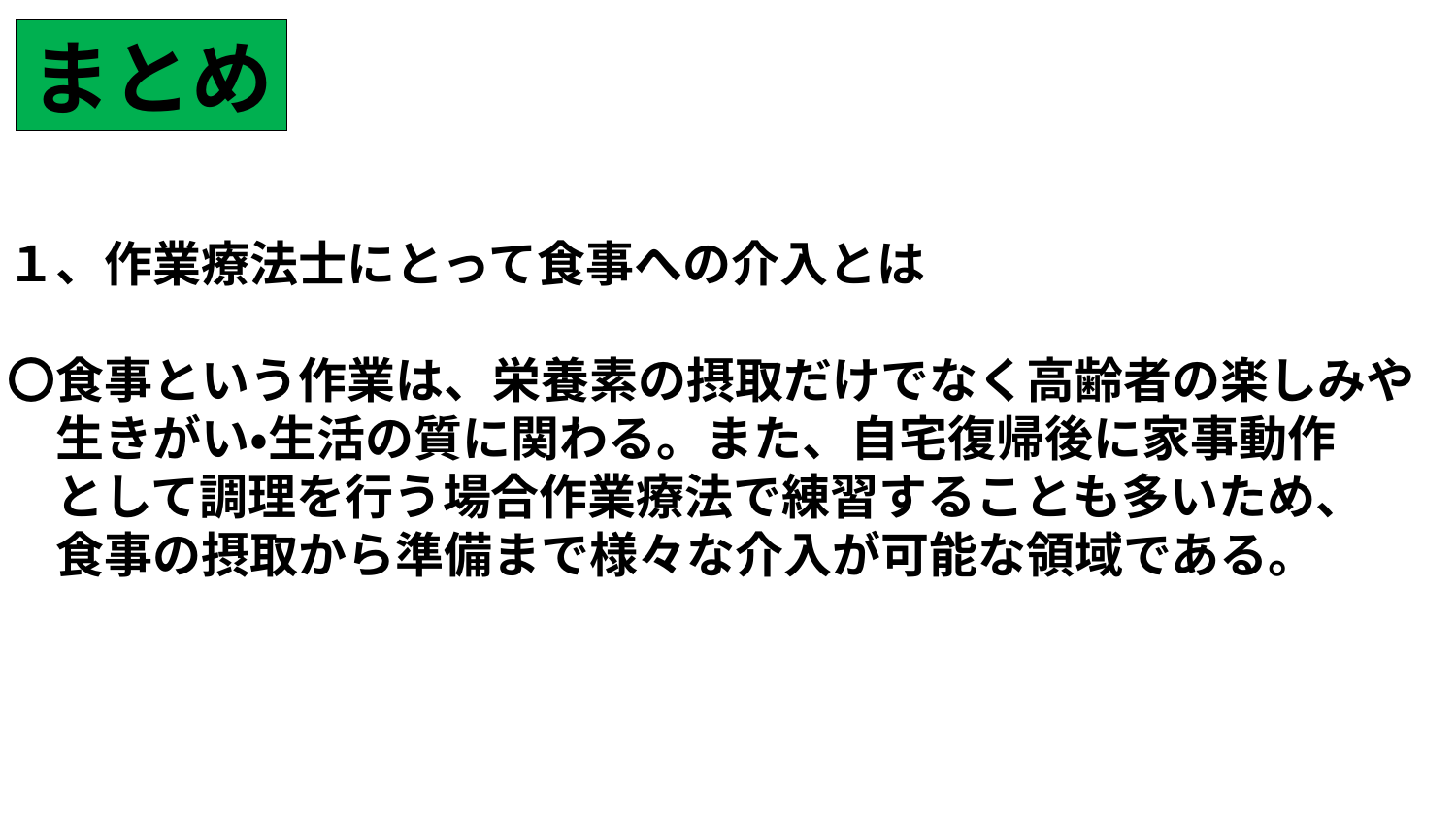

まとめ
１、作業療法士にとって食事への介入とは

〇食事という作業は、栄養素の摂取だけでなく高齢者の楽しみや
　生きがい・生活の質に関わる。また、自宅復帰後に家事動作
　として調理を行う場合作業療法で練習することも多いため、
　食事の摂取から準備まで様々な介入が可能な領域である。